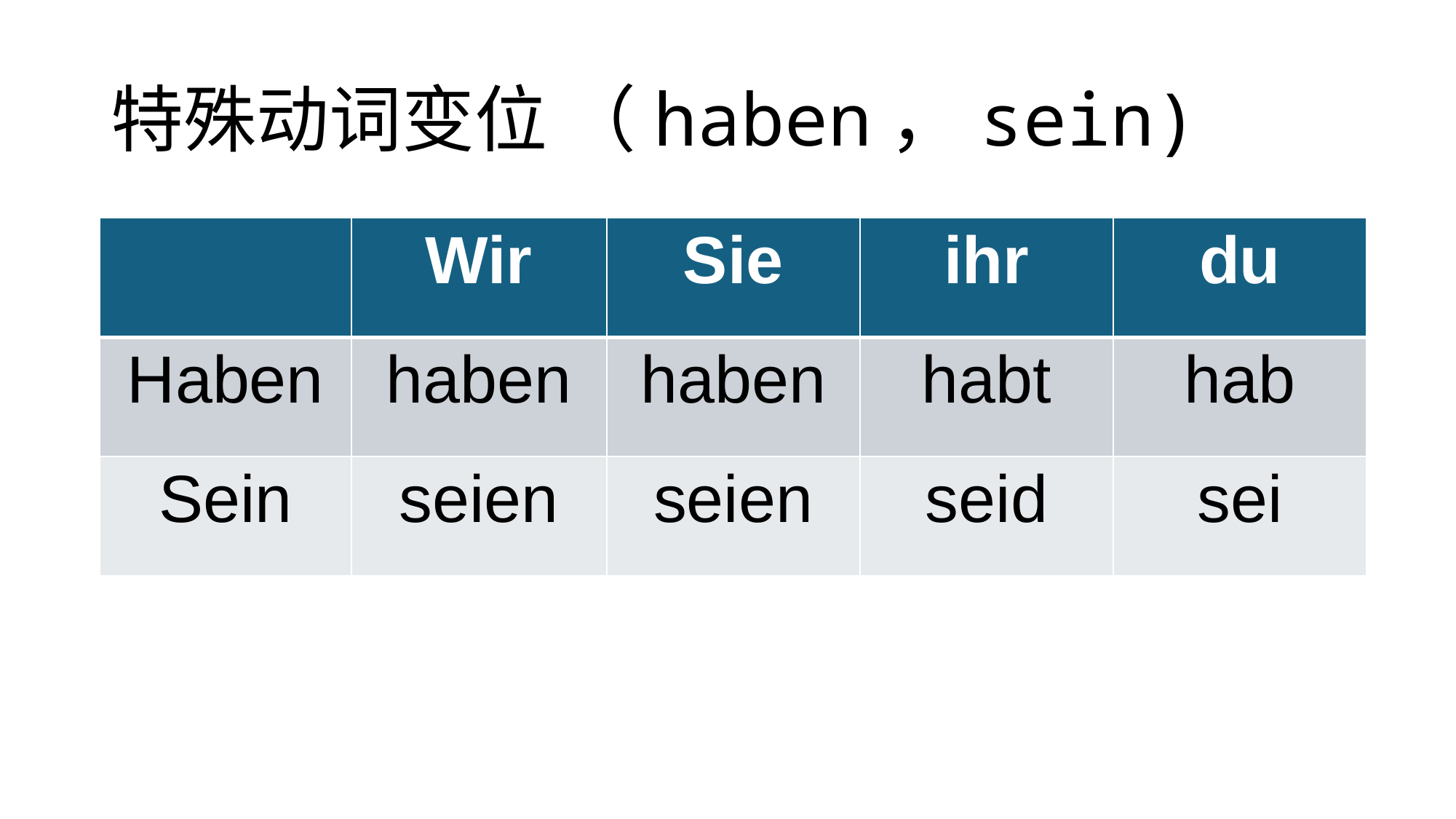

# 特殊动词变位 （haben，sein)
|  | Wir | Sie | ihr | du |
| --- | --- | --- | --- | --- |
| Haben | haben | haben | habt | hab |
| Sein | seien | seien | seid | sei |